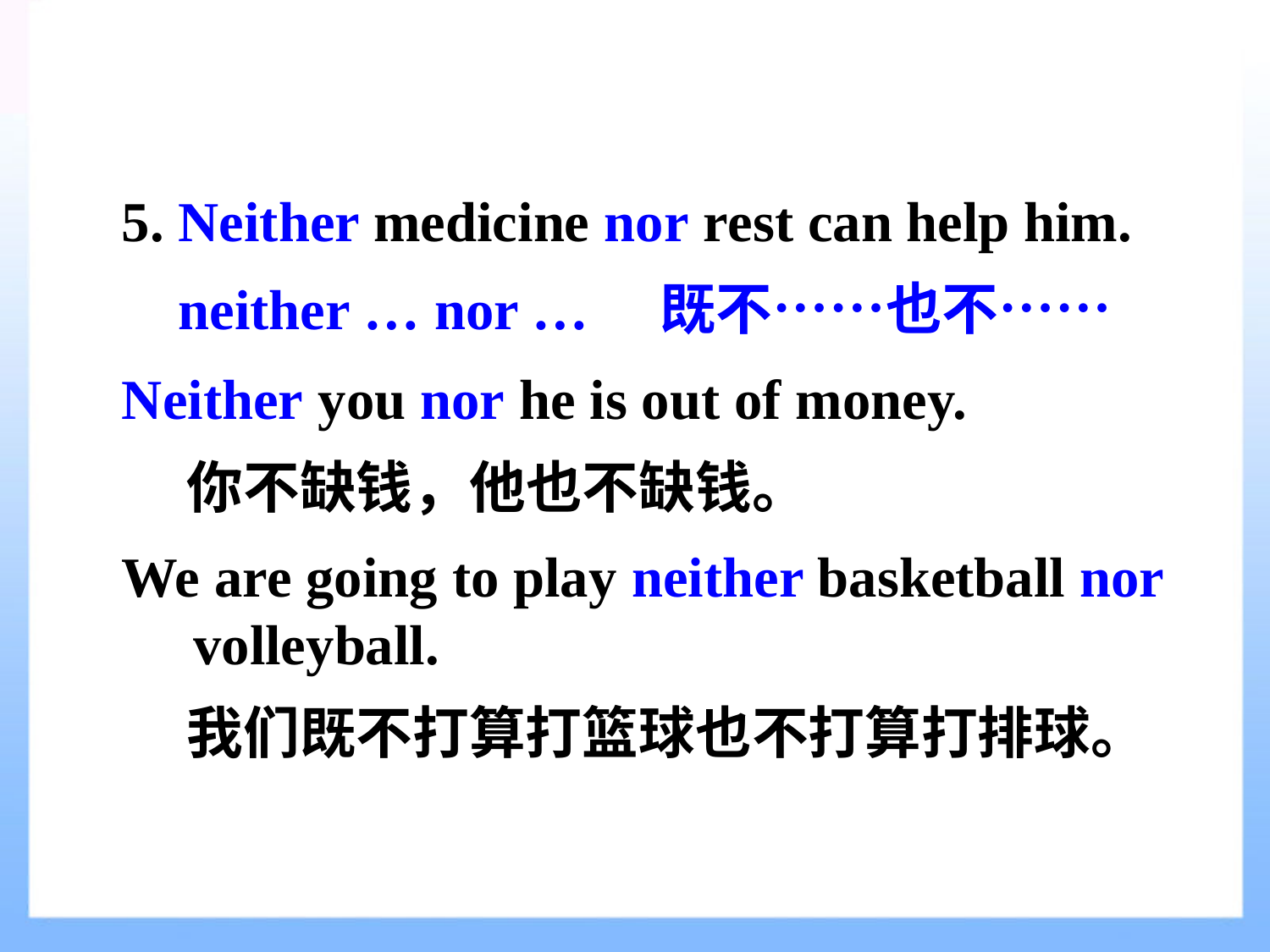

5. Neither medicine nor rest can help him.
    neither … nor …    既不……也不……
Neither you nor he is out of money.
    你不缺钱，他也不缺钱。
We are going to play neither basketball nor volleyball.
    我们既不打算打篮球也不打算打排球。